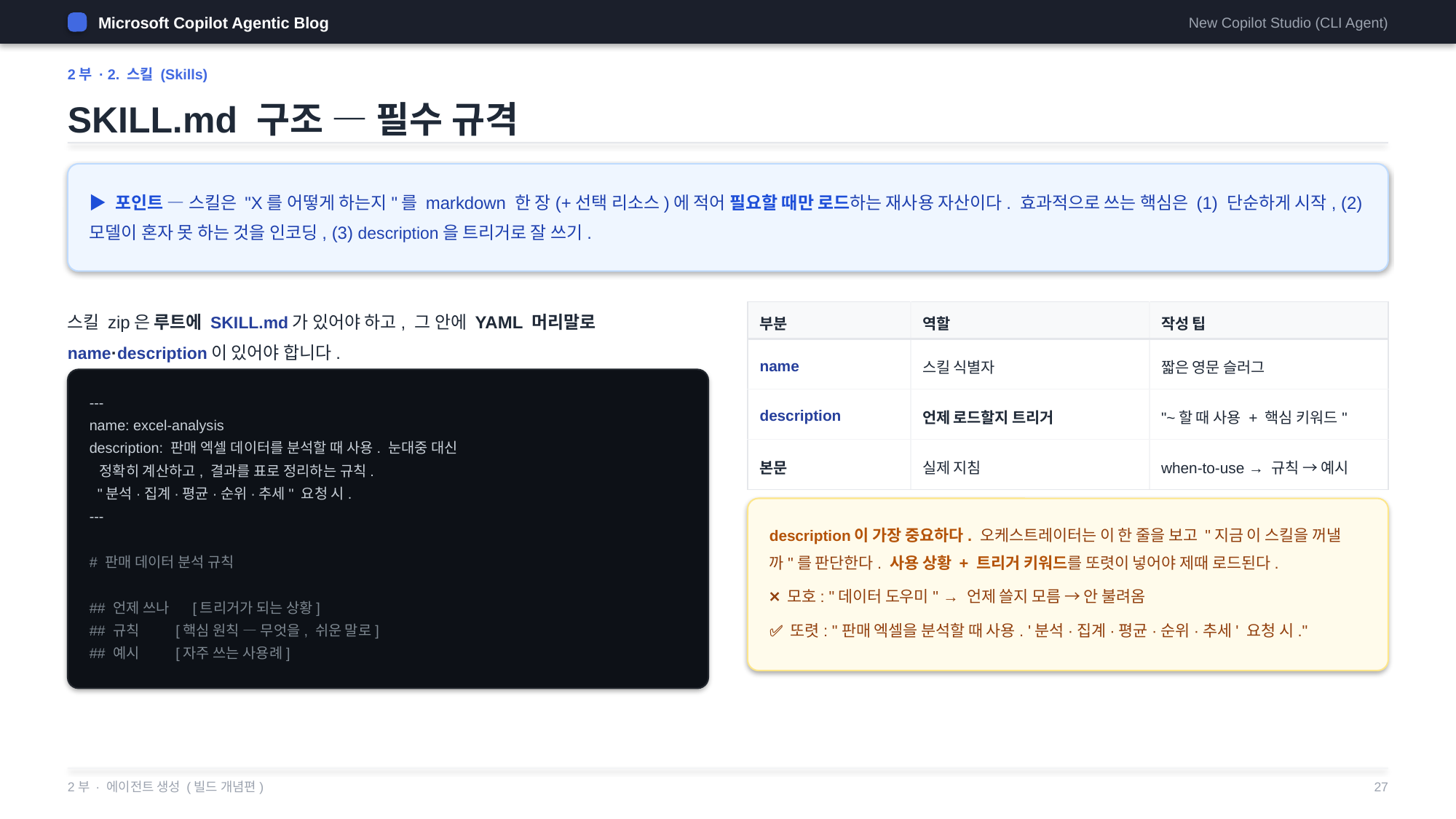

Microsoft Copilot Agentic Blog
New Copilot Studio (CLI Agent)

2부 · 2. 스킬 (Skills)
SKILL.md 구조 — 필수 규격

▶ 포인트 — 스킬은 "X를 어떻게 하는지"를 markdown 한 장(+선택 리소스)에 적어 필요할 때만 로드하는 재사용 자산이다. 효과적으로 쓰는 핵심은 (1) 단순하게 시작, (2) 모델이 혼자 못 하는 것을 인코딩, (3) description을 트리거로 잘 쓰기.
스킬 zip은 루트에 SKILL.md가 있어야 하고, 그 안에 YAML 머리말로 name·description이 있어야 합니다.
| 부분 | 역할 | 작성 팁 |
| --- | --- | --- |
| name | 스킬 식별자 | 짧은 영문 슬러그 |
| description | 언제 로드할지 트리거 | "~할 때 사용 + 핵심 키워드" |
| 본문 | 실제 지침 | when-to-use → 규칙 → 예시 |

---
name: excel-analysis
description: 판매 엑셀 데이터를 분석할 때 사용. 눈대중 대신
  정확히 계산하고, 결과를 표로 정리하는 규칙.
  "분석·집계·평균·순위·추세" 요청 시.
---

# 판매 데이터 분석 규칙

## 언제 쓰나      [트리거가 되는 상황]
## 규칙          [핵심 원칙 — 무엇을, 쉬운 말로]
## 예시          [자주 쓰는 사용례]

description이 가장 중요하다. 오케스트레이터는 이 한 줄을 보고 "지금 이 스킬을 꺼낼까"를 판단한다. 사용 상황 + 트리거 키워드를 또렷이 넣어야 제때 로드된다.
❌ 모호: "데이터 도우미" → 언제 쓸지 모름 → 안 불려옴
✅ 또렷: "판매 엑셀을 분석할 때 사용. '분석·집계·평균·순위·추세' 요청 시."

2부 · 에이전트 생성 (빌드 개념편)
27